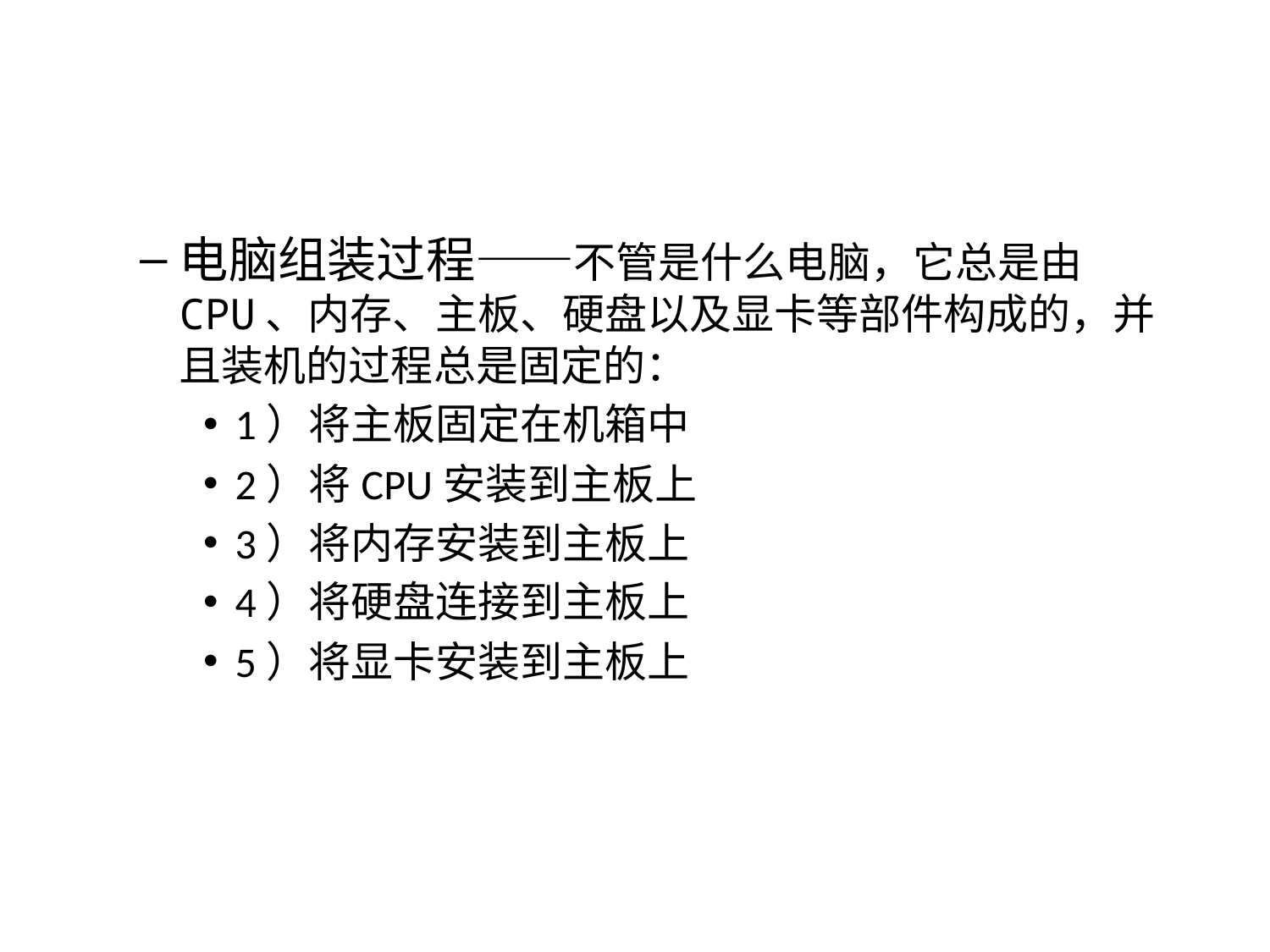

#
电脑组装过程——不管是什么电脑，它总是由CPU、内存、主板、硬盘以及显卡等部件构成的，并且装机的过程总是固定的：
1）将主板固定在机箱中
2）将CPU安装到主板上
3）将内存安装到主板上
4）将硬盘连接到主板上
5）将显卡安装到主板上